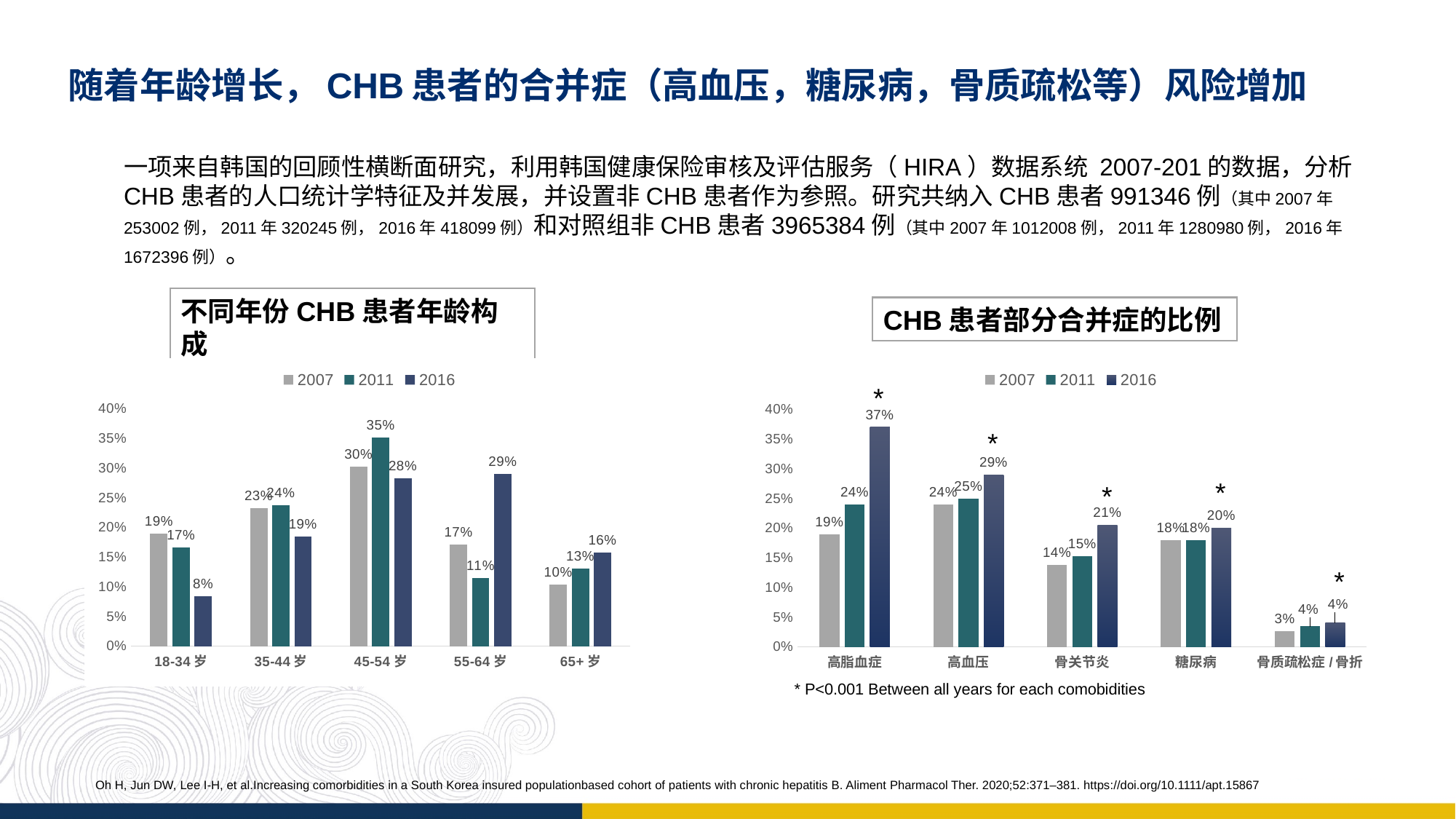

# 随着年龄增长，CHB患者的合并症（高血压，糖尿病，骨质疏松等）风险增加
一项来自韩国的回顾性横断面研究，利用韩国健康保险审核及评估服务（HIRA）数据系统 2007-201的数据，分析CHB患者的人口统计学特征及并发展，并设置非CHB患者作为参照。研究共纳入CHB患者991346例（其中2007年253002例，2011年320245例，2016年418099例）和对照组非CHB患者3965384例（其中2007年1012008例，2011年1280980例，2016年1672396例）。
不同年份CHB患者年龄构成
CHB患者部分合并症的比例

### Chart

| Category | 2007 | 2011 | 2016 |
|---|---|---|---|
| 18-34岁 | 0.188967428967429 | 0.166220547318001 | 0.0846904680470415 |
| 35-44岁 | 0.232606672606673 | 0.237692388969112 | 0.18518341349776 |
| 45-54岁 | 0.302960102960103 | 0.350949177614201 | 0.283141074243182 |
| 55-64岁 | 0.171602811602812 | 0.114570492727081 | 0.289531905122949 |
| 65+岁 | 0.103862983862984 | 0.130567393371606 | 0.157453139089067 |

### Chart

| Category | 2007 | 2011 | 2016 |
|---|---|---|---|
| 高脂血症 | 0.188967428967429 | 0.24 | 0.37 |
| 高血压 | 0.24 | 0.25 | 0.29 |
| 骨关节炎 | 0.138 | 0.153 | 0.205 |
| 糖尿病 | 0.18 | 0.18 | 0.2 |
| 骨质疏松症/骨折 | 0.027 | 0.035 | 0.041 |
*
*
*
*
*
* P<0.001 Between all years for each comobidities
Oh H, Jun DW, Lee I-H, et al.Increasing comorbidities in a South Korea insured populationbased cohort of patients with chronic hepatitis B. Aliment Pharmacol Ther. 2020;52:371–381. https://doi.org/10.1111/apt.15867